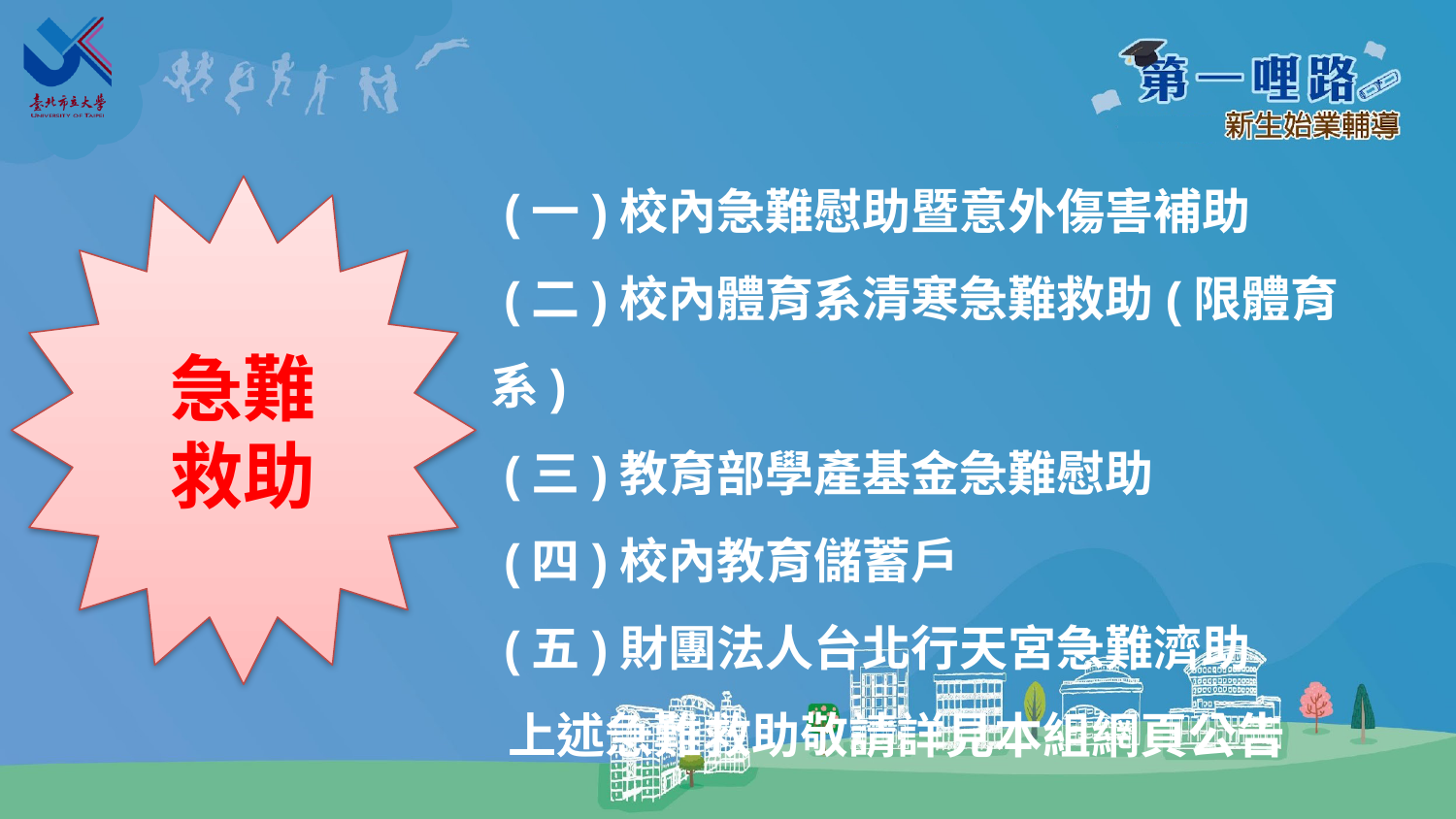

(一)校內急難慰助暨意外傷害補助
 (二)校內體育系清寒急難救助(限體育系)
 (三)教育部學產基金急難慰助
 (四)校內教育儲蓄戶
 (五)財團法人台北行天宮急難濟助
上述急難救助敬請詳見本組網頁公告

急難
救助